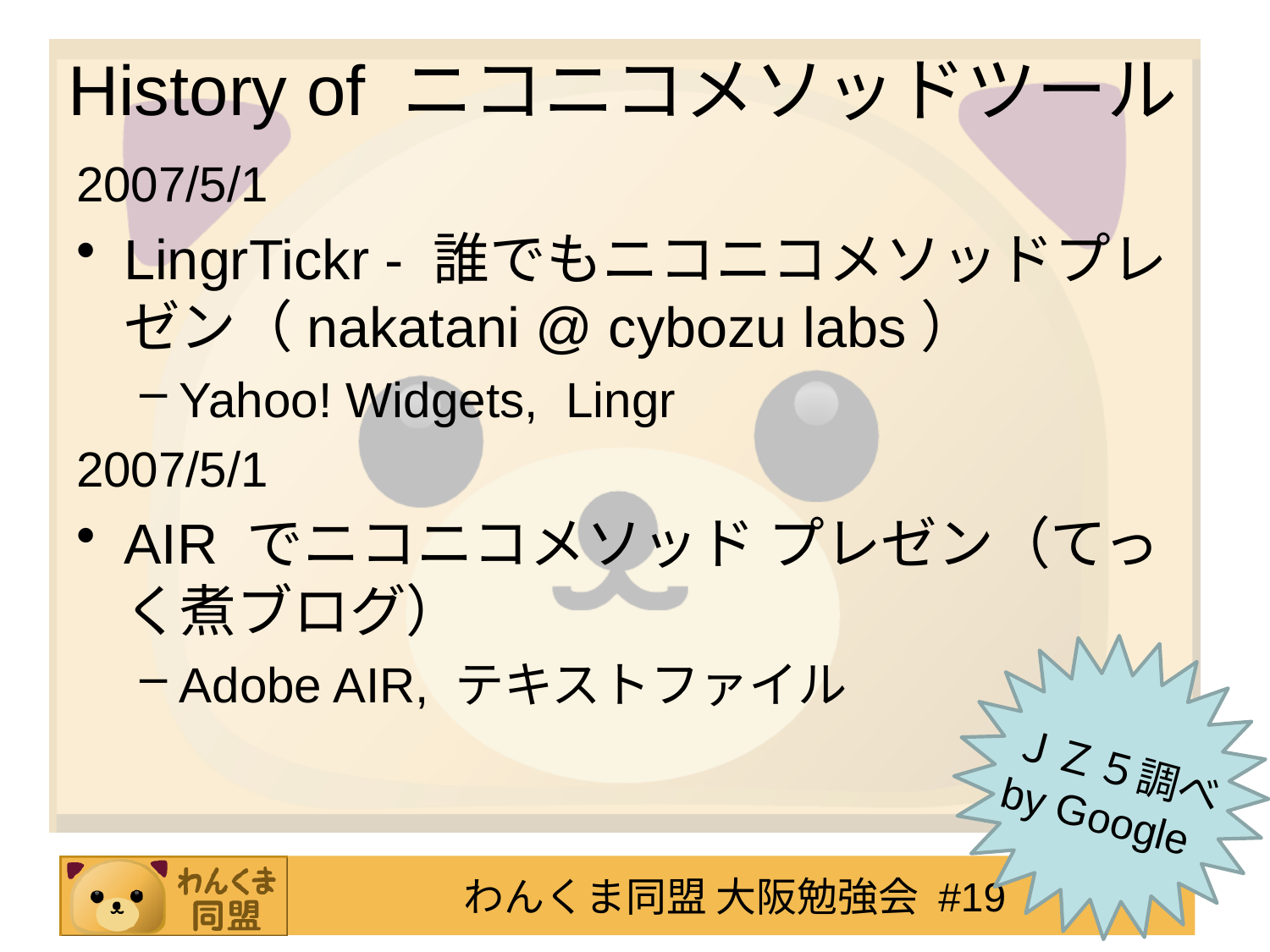

# History of ニコニコメソッドツール
2007/5/1
LingrTickr - 誰でもニコニコメソッドプレゼン（nakatani @ cybozu labs）
Yahoo! Widgets,  Lingr
2007/5/1
AIR でニコニコメソッド プレゼン（てっく煮ブログ）
Adobe AIR, テキストファイル

ＪＺ５調べby Google